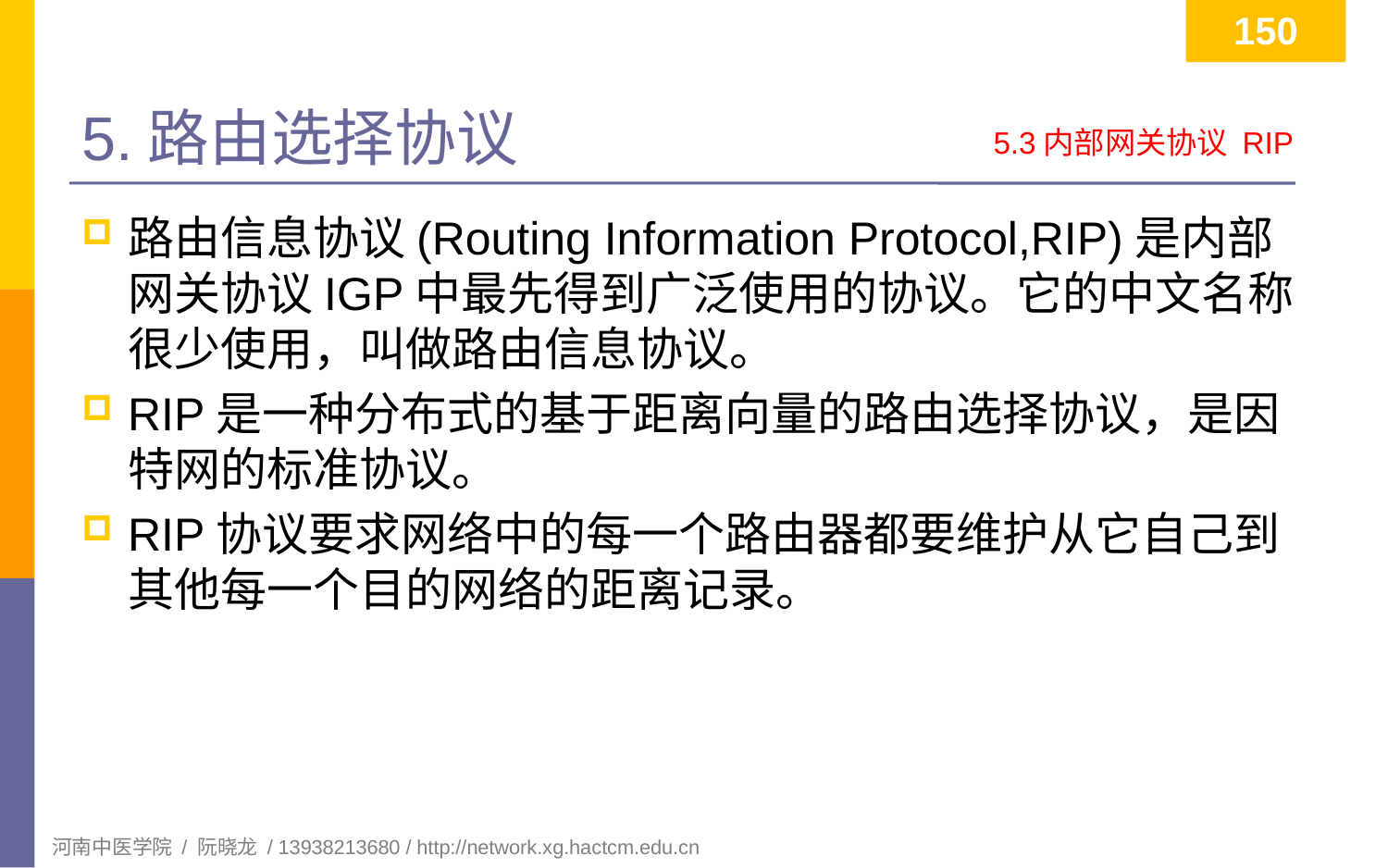

150
# 5.路由选择协议
5.3内部网关协议 RIP
路由信息协议(Routing Information Protocol,RIP)是内部网关协议IGP中最先得到广泛使用的协议。它的中文名称很少使用，叫做路由信息协议。
RIP是一种分布式的基于距离向量的路由选择协议，是因特网的标准协议。
RIP协议要求网络中的每一个路由器都要维护从它自己到其他每一个目的网络的距离记录。